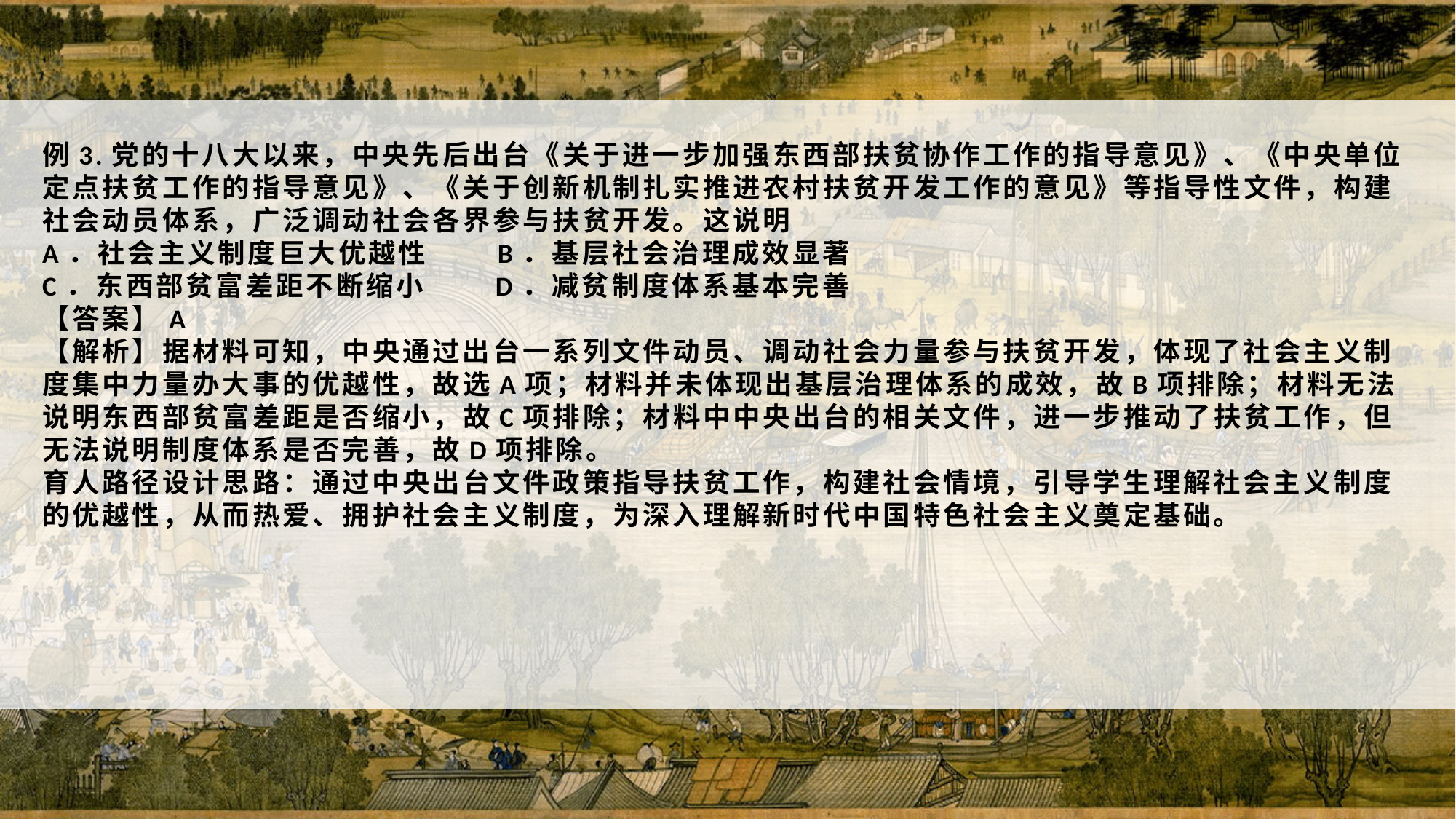

例3.党的十八大以来，中央先后出台《关于进一步加强东西部扶贫协作工作的指导意见》、《中央单位定点扶贫工作的指导意见》、《关于创新机制扎实推进农村扶贫开发工作的意见》等指导性文件，构建社会动员体系，广泛调动社会各界参与扶贫开发。这说明
A．社会主义制度巨大优越性       B．基层社会治理成效显著
C．东西部贫富差距不断缩小       D．减贫制度体系基本完善
【答案】A
【解析】据材料可知，中央通过出台一系列文件动员、调动社会力量参与扶贫开发，体现了社会主义制度集中力量办大事的优越性，故选A项；材料并未体现出基层治理体系的成效，故B项排除；材料无法说明东西部贫富差距是否缩小，故C项排除；材料中中央出台的相关文件，进一步推动了扶贫工作，但无法说明制度体系是否完善，故D项排除。
育人路径设计思路：通过中央出台文件政策指导扶贫工作，构建社会情境，引导学生理解社会主义制度的优越性，从而热爱、拥护社会主义制度，为深入理解新时代中国特色社会主义奠定基础。